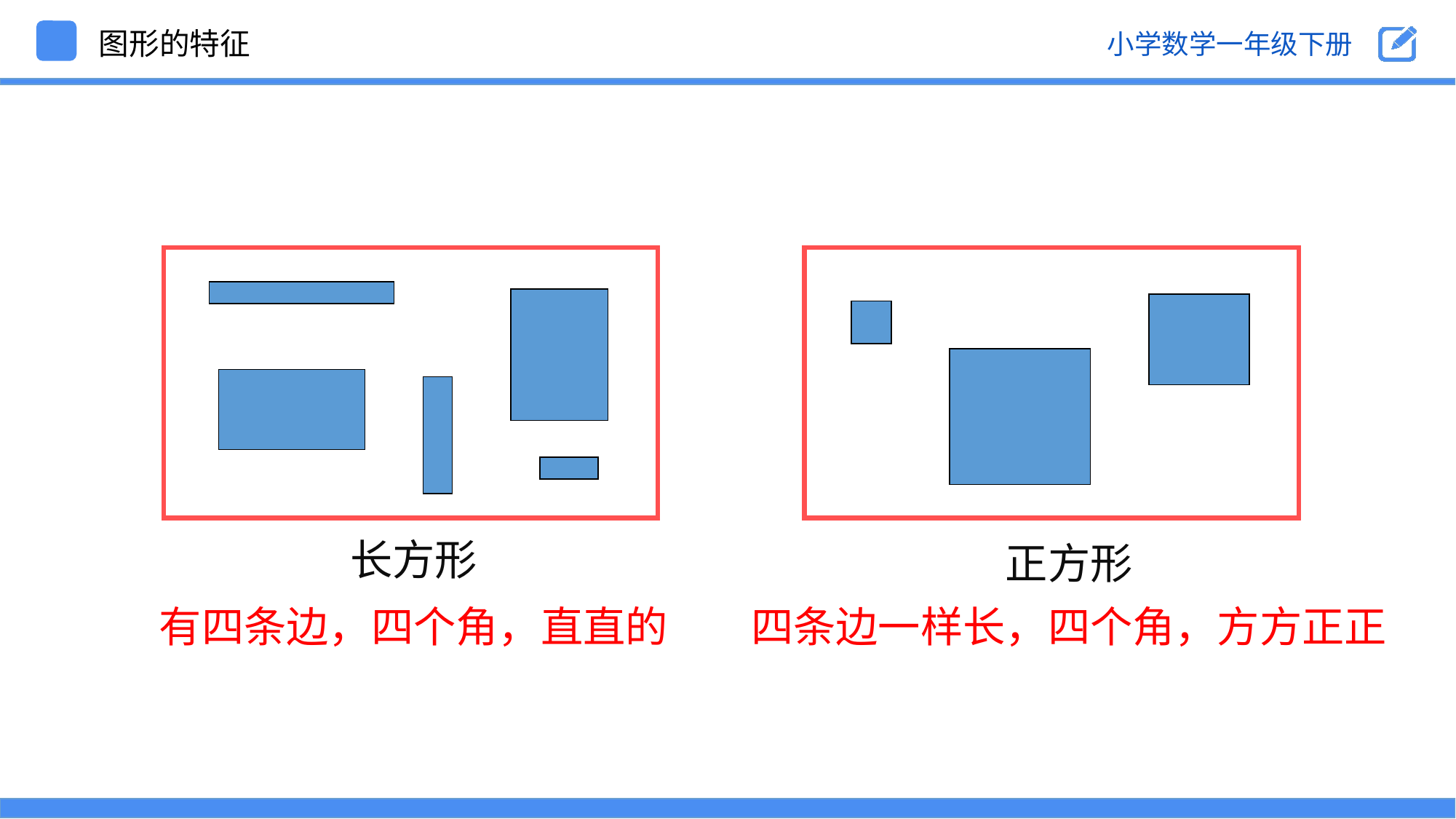

图形的特征

长方形
正方形
有四条边，四个角，直直的
四条边一样长，四个角，方方正正